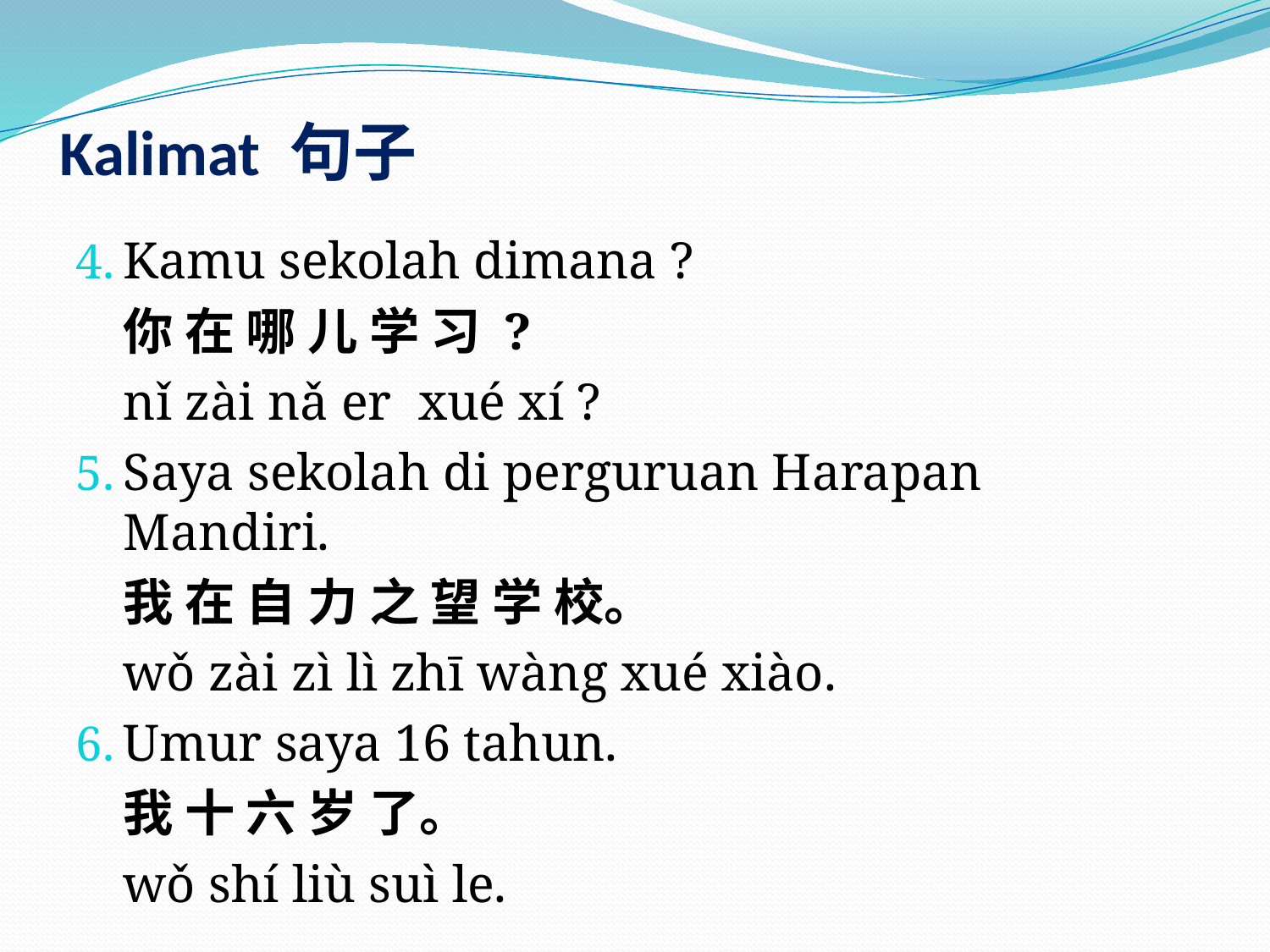

# Kalimat 句子
Kamu sekolah dimana ?
	你 在 哪 儿 学 习 ?
	nǐ zài nǎ er  xué xí ?
Saya sekolah di perguruan Harapan Mandiri.
	我 在 自 力 之 望 学 校。
	wǒ zài zì lì zhī wàng xué xiào.
Umur saya 16 tahun.
	我 十 六 岁 了。
	wǒ shí liù suì le.